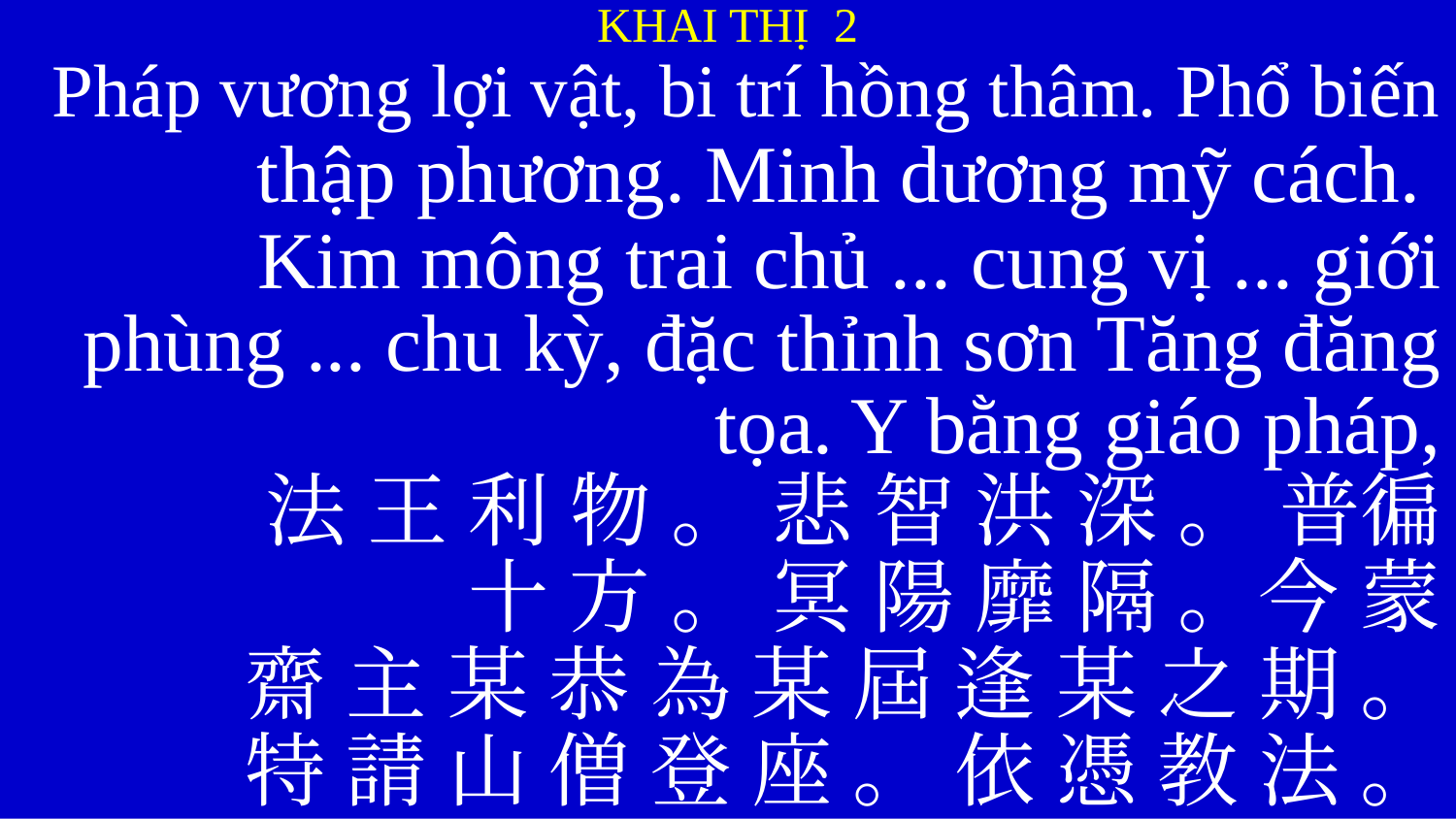

KHAI THỊ  2
Pháp vương lợi vật, bi trí hồng thâm. Phổ biến
thập phương. Minh dương mỹ cách.
Kim mông trai chủ ... cung vị ... giới phùng ... chu kỳ, đặc thỉnh sơn Tăng đăng tọa. Y bằng giáo pháp,
法 王 利 物 。 悲 智 洪 深 。 普徧
十 方 。 冥 陽 靡 隔 。今 蒙
齋 主 某 恭 為 某 屆 逢 某 之 期 。
特 請 山 僧 登 座 。 依 憑 教 法 。